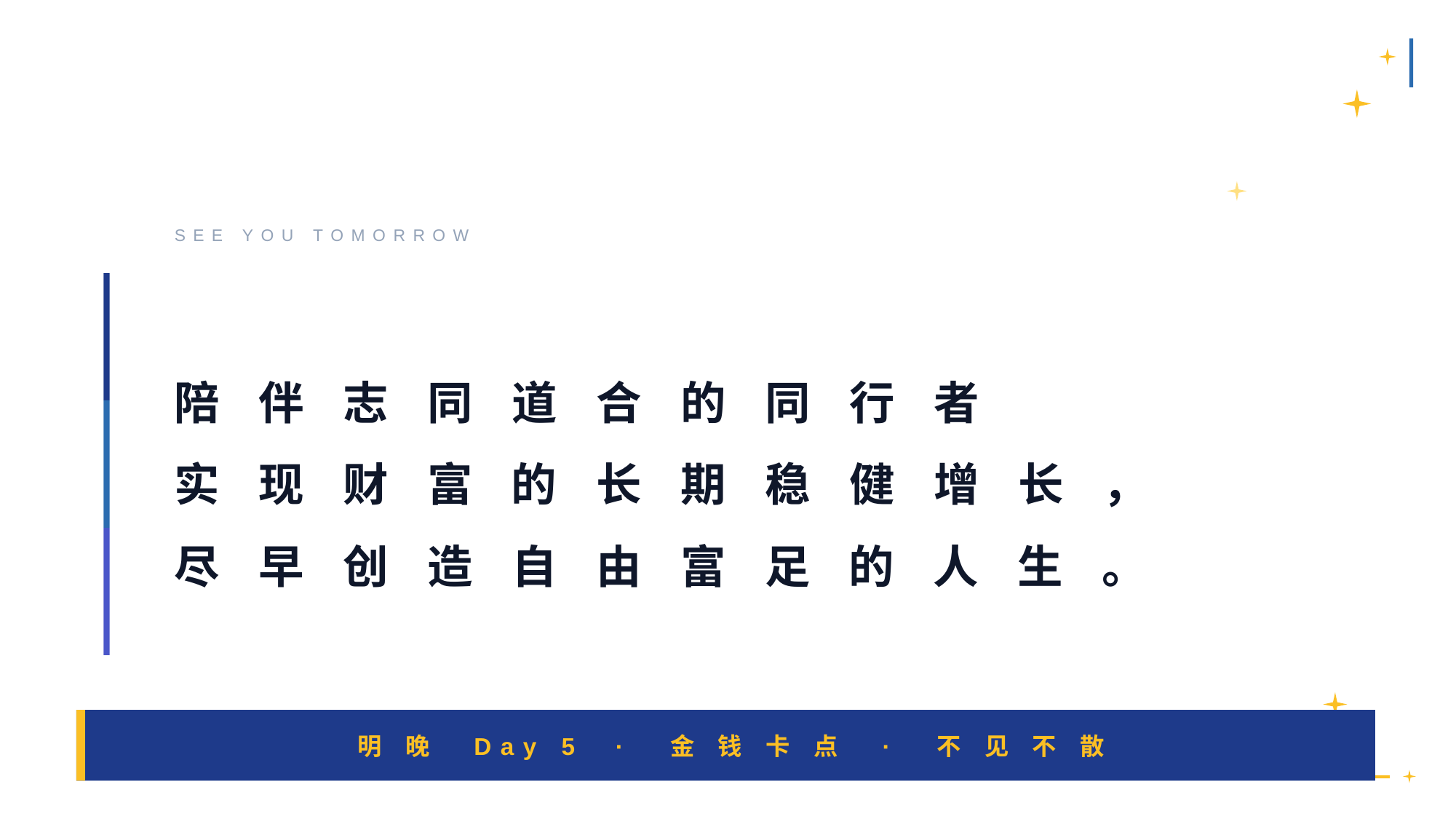

SEE YOU TOMORROW

陪  伴  志  同  道  合  的  同  行  者
实  现  财  富  的  长  期  稳  健  增  长  ，
尽  早  创  造  自  由  富  足  的  人  生  。

明 晚  Day 5  ·  金 钱 卡 点  ·  不 见 不 散